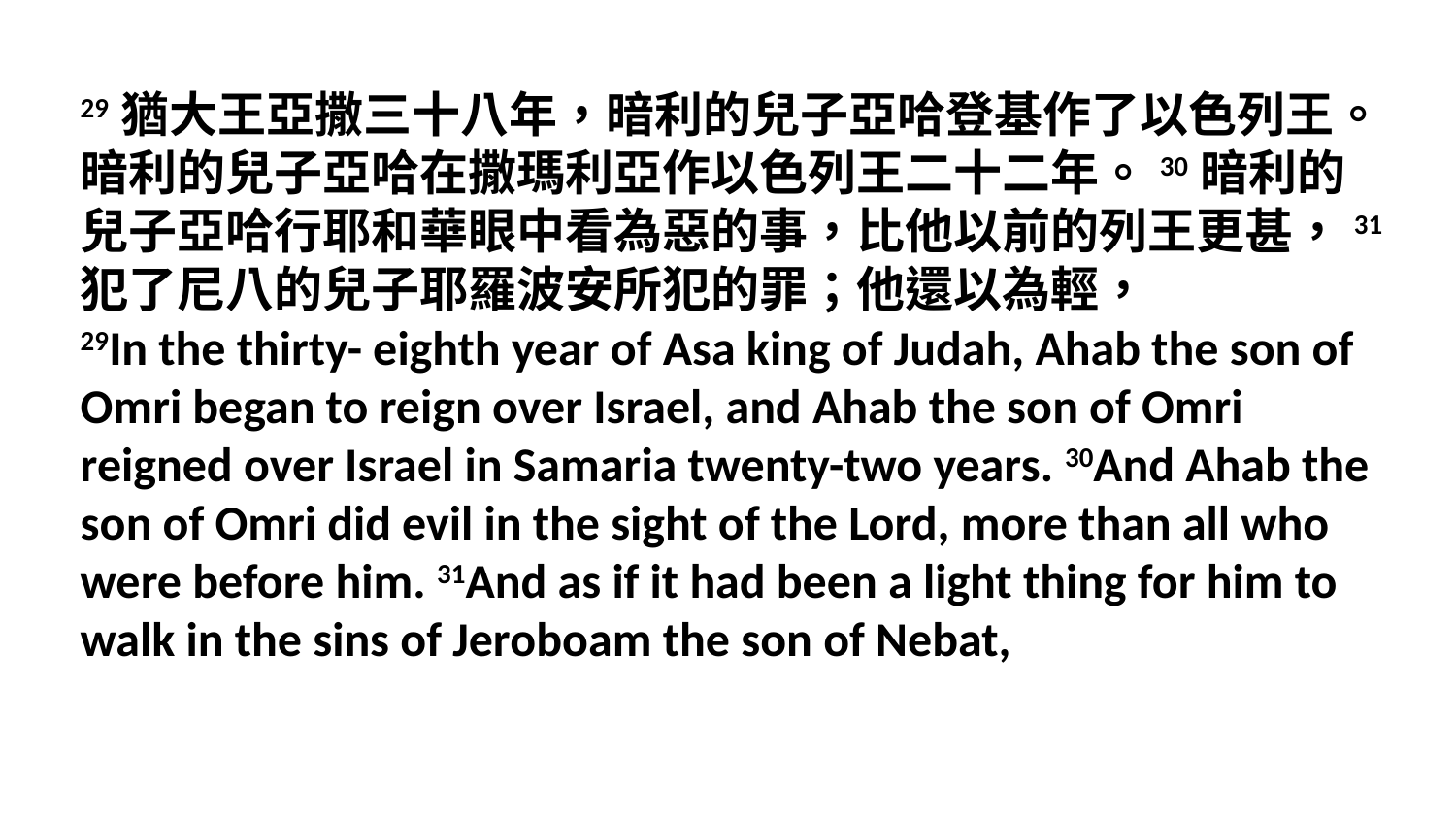

29猶大王亞撒三十八年，暗利的兒子亞哈登基作了以色列王。暗利的兒子亞哈在撒瑪利亞作以色列王二十二年。30暗利的兒子亞哈行耶和華眼中看為惡的事，比他以前的列王更甚，31犯了尼八的兒子耶羅波安所犯的罪；他還以為輕，
29In the thirty- eighth year of Asa king of Judah, Ahab the son of Omri began to reign over Israel, and Ahab the son of Omri reigned over Israel in Samaria twenty-two years. 30And Ahab the son of Omri did evil in the sight of the Lord, more than all who were before him. 31And as if it had been a light thing for him to walk in the sins of Jeroboam the son of Nebat,